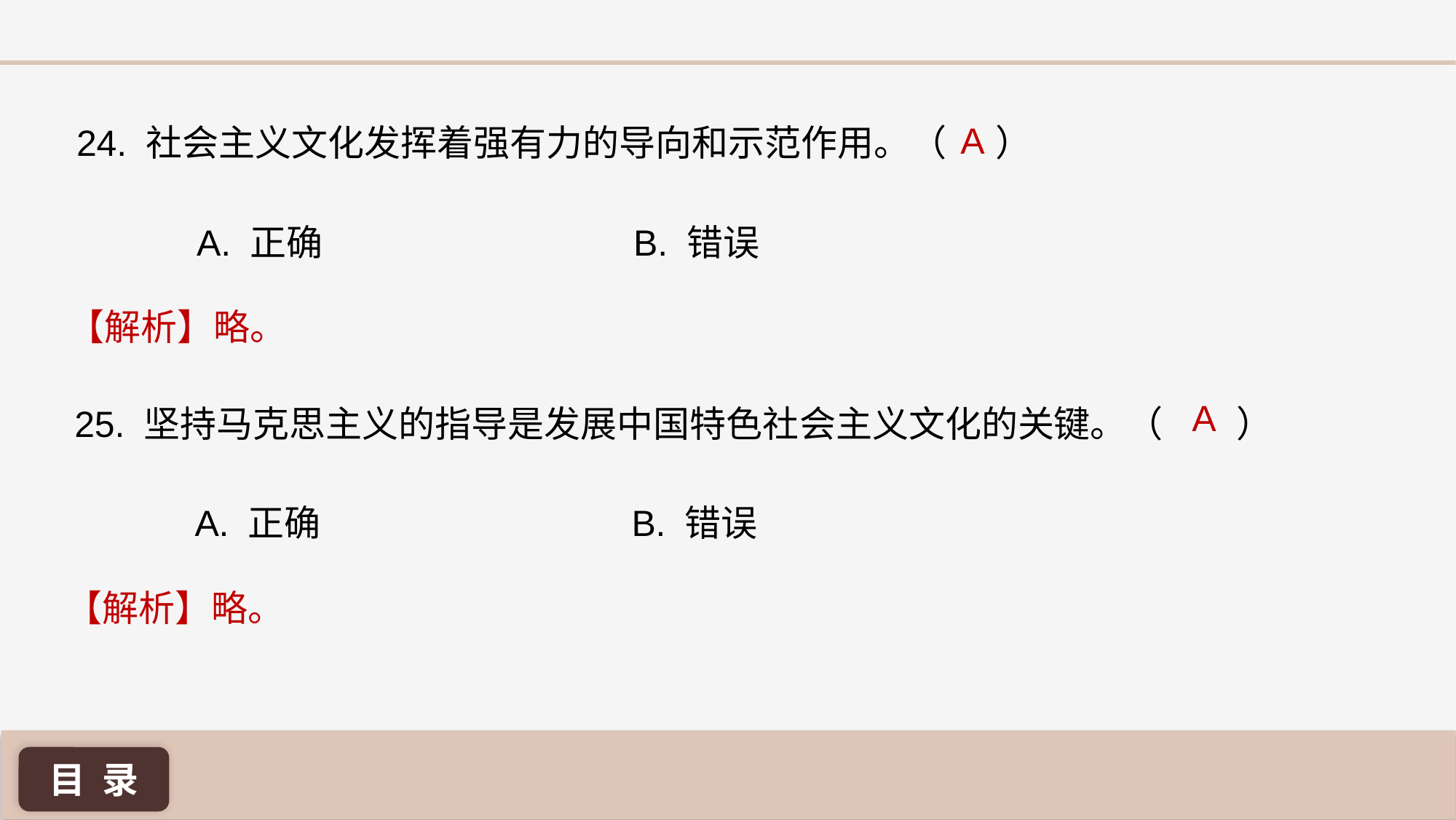

A
24. 社会主义文化发挥着强有力的导向和示范作用。（      ）
A. 正确 			B. 错误
【解析】略。
A
25. 坚持马克思主义的指导是发展中国特色社会主义文化的关键。（         ）
A. 正确 			B. 错误
【解析】略。